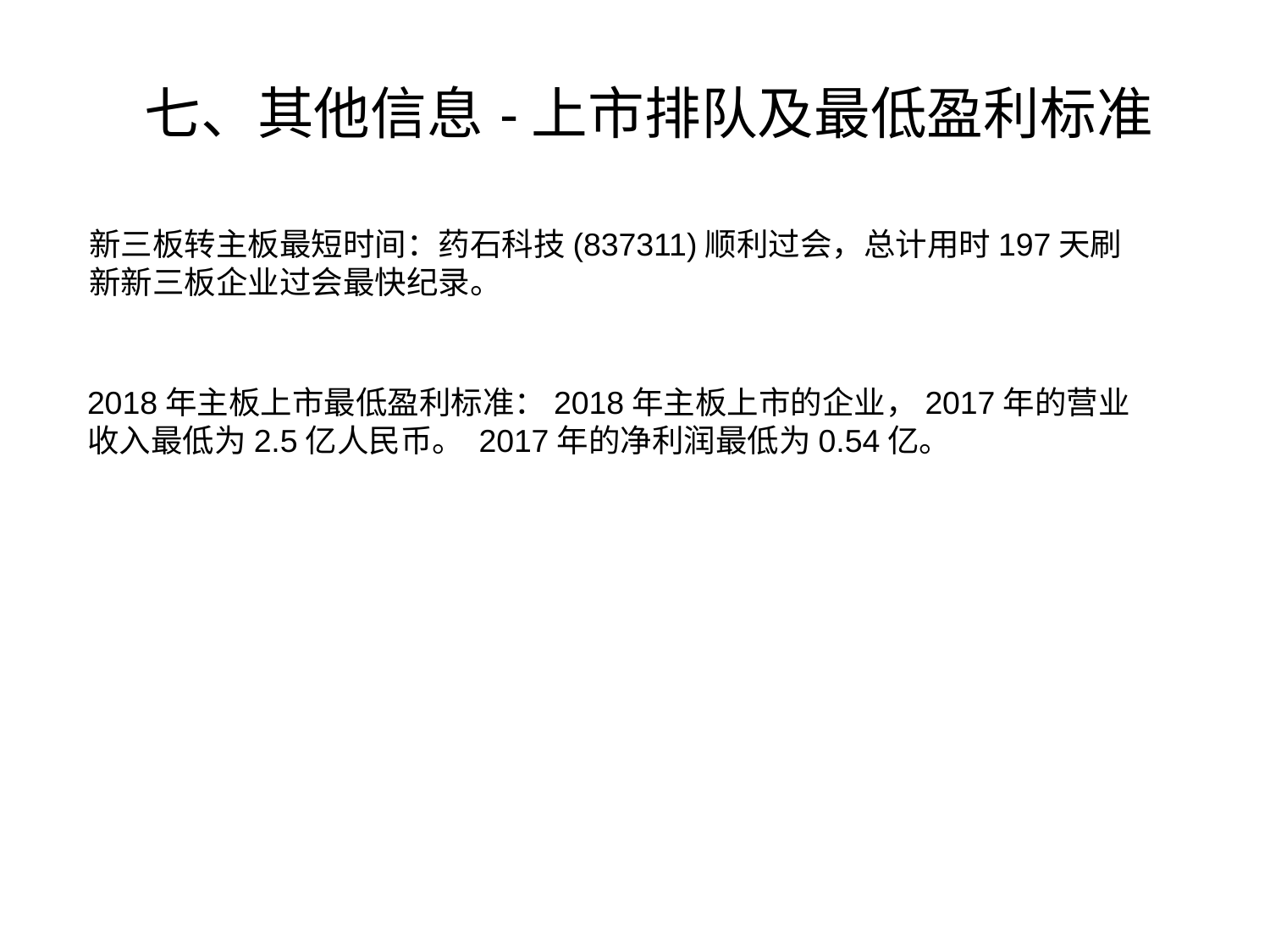

七、其他信息-上市排队及最低盈利标准
新三板转主板最短时间：药石科技(837311)顺利过会，总计用时197天刷新新三板企业过会最快纪录。
2018年主板上市最低盈利标准：2018年主板上市的企业，2017年的营业收入最低为2.5亿人民币。 2017年的净利润最低为0.54亿。